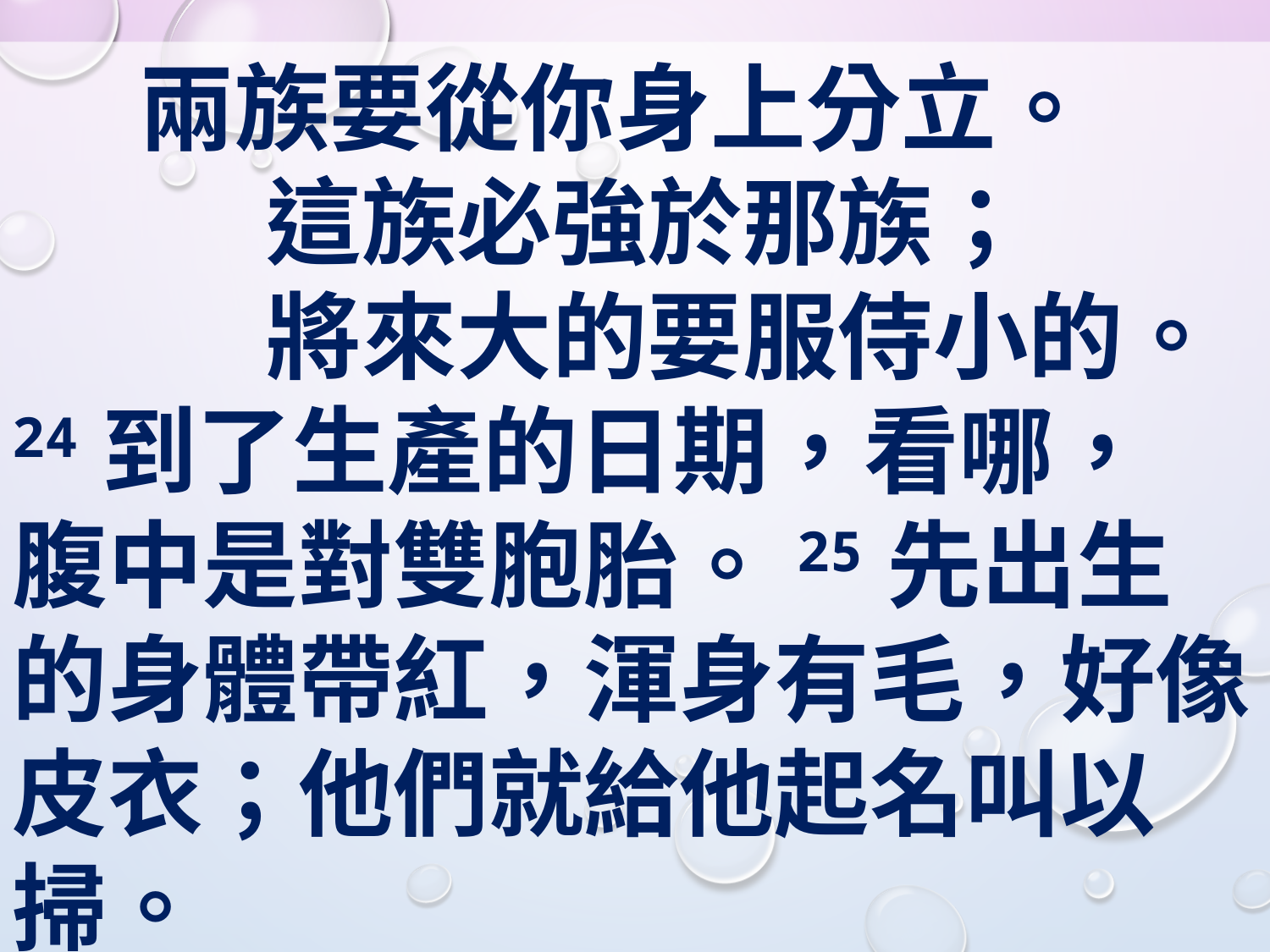

兩族要從你身上分立。
		這族必強於那族；
		將來大的要服侍小的。
24到了生產的日期，看哪， 腹中是對雙胞胎。25先出生的身體帶紅，渾身有毛，好像皮衣；他們就給他起名叫以掃。